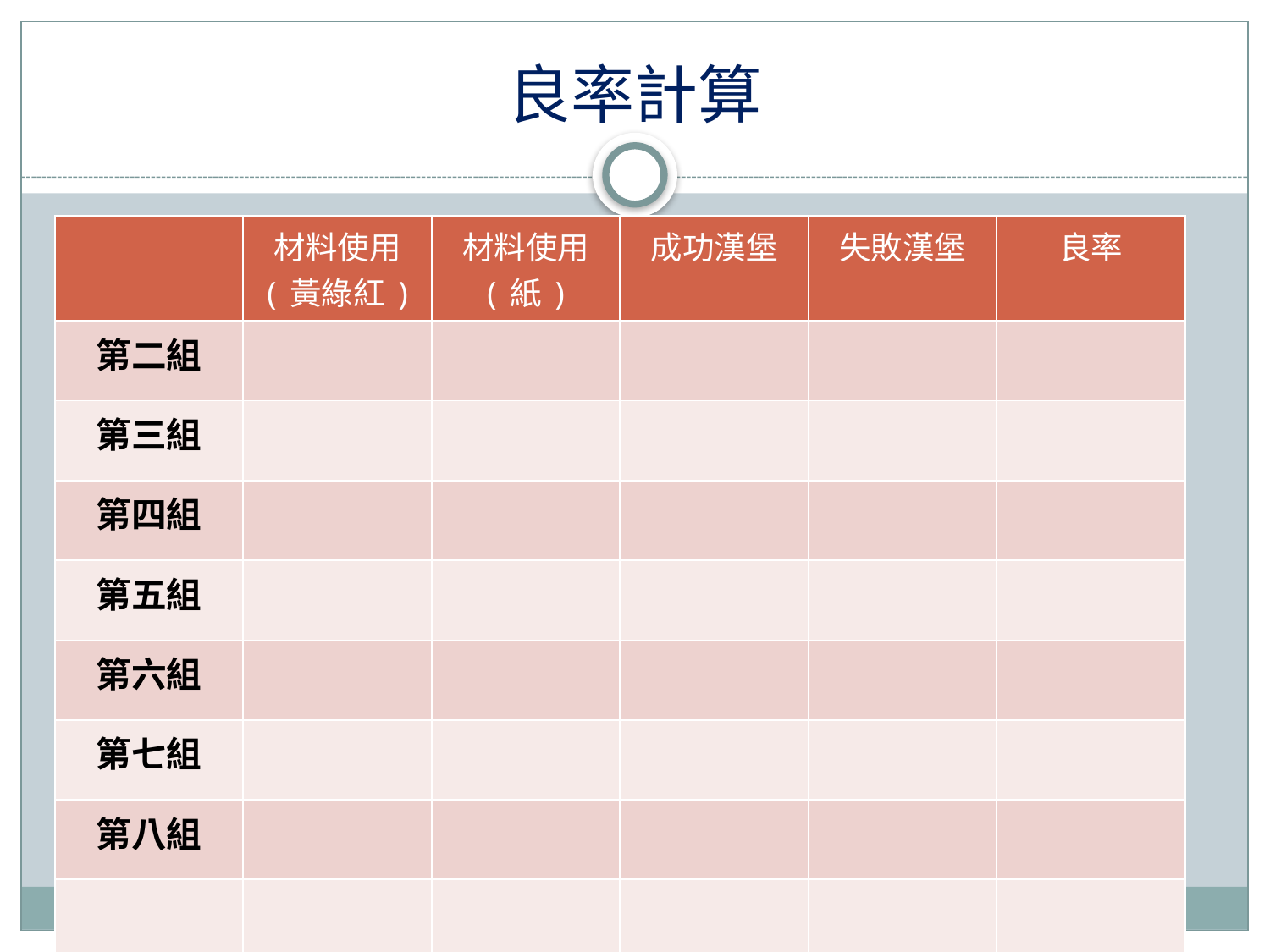

# 良率計算
|  | 材料使用 (黃綠紅) | 材料使用 (紙) | 成功漢堡 | 失敗漢堡 | 良率 |
| --- | --- | --- | --- | --- | --- |
| 第二組 |  |  |  |  |  |
| 第三組 |  |  |  |  |  |
| 第四組 |  |  |  |  |  |
| 第五組 |  |  |  |  |  |
| 第六組 |  |  |  |  |  |
| 第七組 |  |  |  |  |  |
| 第八組 |  |  |  |  |  |
|  |  |  |  |  |  |